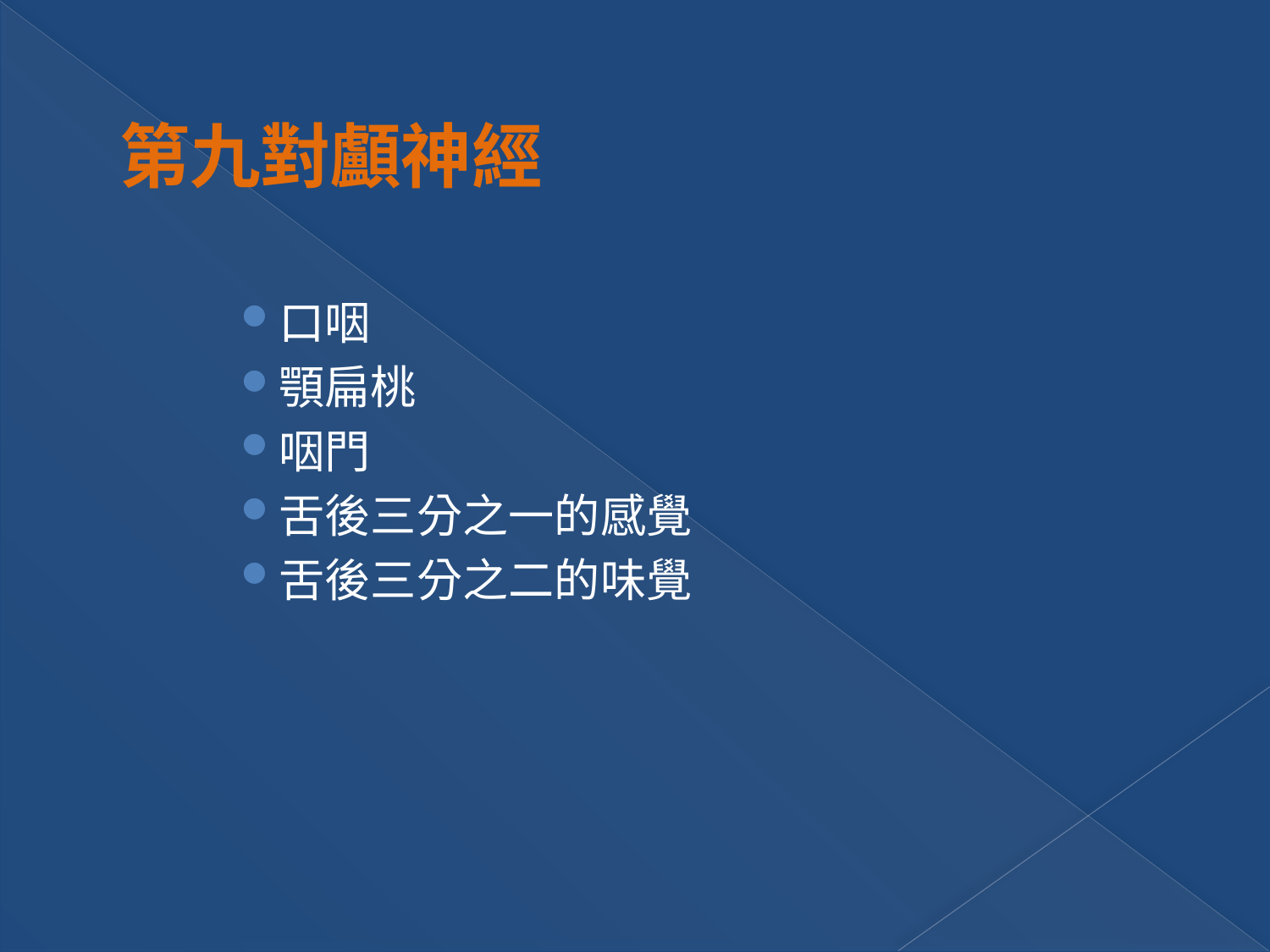

# 第九對顱神經
口咽
顎扁桃
咽門
舌後三分之一的感覺
舌後三分之二的味覺